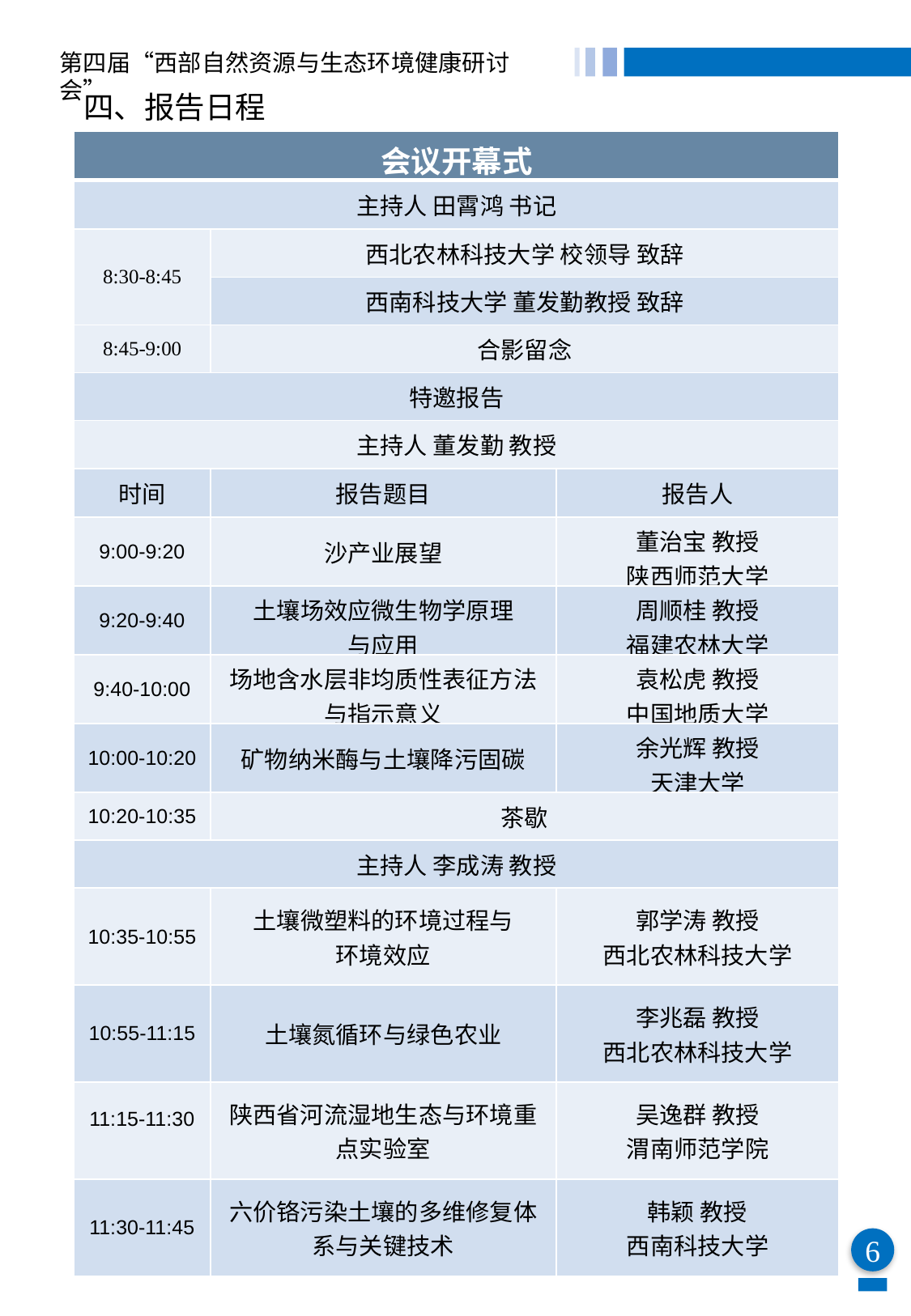

第四届“西部自然资源与生态环境健康研讨会”

6

四、报告日程
| 会议开幕式 |  |  |
| --- | --- | --- |
| 主持人 田霄鸿 书记 |  |  |
| 8:30-8:45 | 西北农林科技大学 校领导 致辞 |  |
|  | 西南科技大学 董发勤教授 致辞 |  |
| 8:45-9:00 | 合影留念 |  |
| 特邀报告 |  |  |
| 主持人 董发勤 教授 |  |  |
| 时间 | 报告题目 | 报告人 |
| 9:00-9:20 | 沙产业展望 | 董治宝 教授 陕西师范大学 |
| 9:20-9:40 | 土壤场效应微生物学原理 与应用 | 周顺桂 教授 福建农林大学 |
| 9:40-10:00 | 场地含水层非均质性表征方法与指示意义 | 袁松虎 教授 中国地质大学 |
| 10:00-10:20 | 矿物纳米酶与土壤降污固碳 | 余光辉 教授 天津大学 |
| 10:20-10:35 | 茶歇 |  |
| 主持人 李成涛 教授 |  |  |
| 10:35-10:55 | 土壤微塑料的环境过程与 环境效应 | 郭学涛 教授 西北农林科技大学 |
| 10:55-11:15 | 土壤氮循环与绿色农业 | 李兆磊 教授 西北农林科技大学 |
| 11:15-11:30 | 陕西省河流湿地生态与环境重点实验室 | 吴逸群 教授 渭南师范学院 |
| 11:30-11:45 | 六价铬污染土壤的多维修复体系与关键技术 | 韩颖 教授 西南科技大学 |